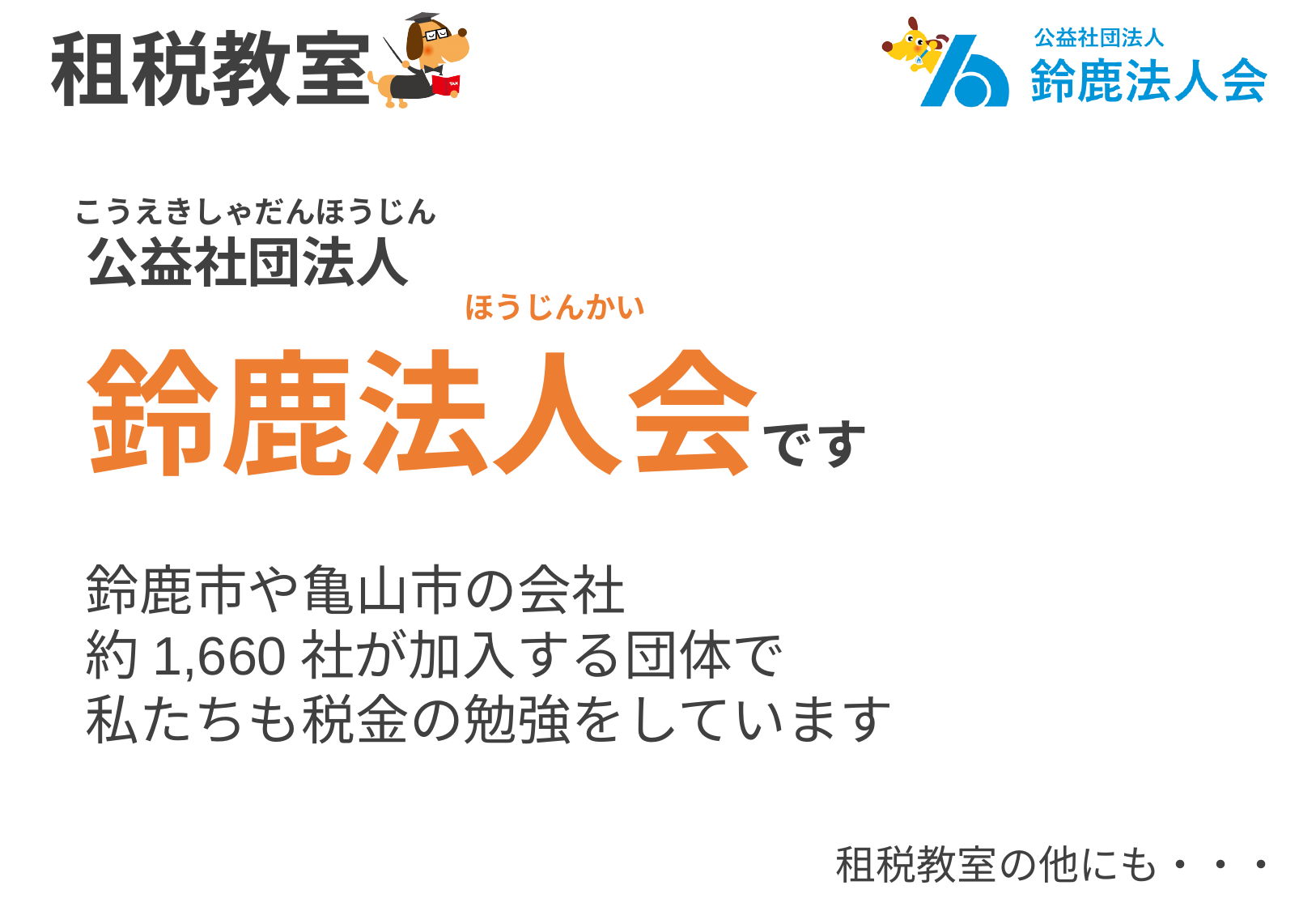

こうえきしゃだんほうじん
公益社団法人

鈴鹿法人会です

鈴鹿市や亀山市の会社
約1,660社が加入する団体で
私たちも税金の勉強をしています
ほうじんかい
租税教室の他にも・・・